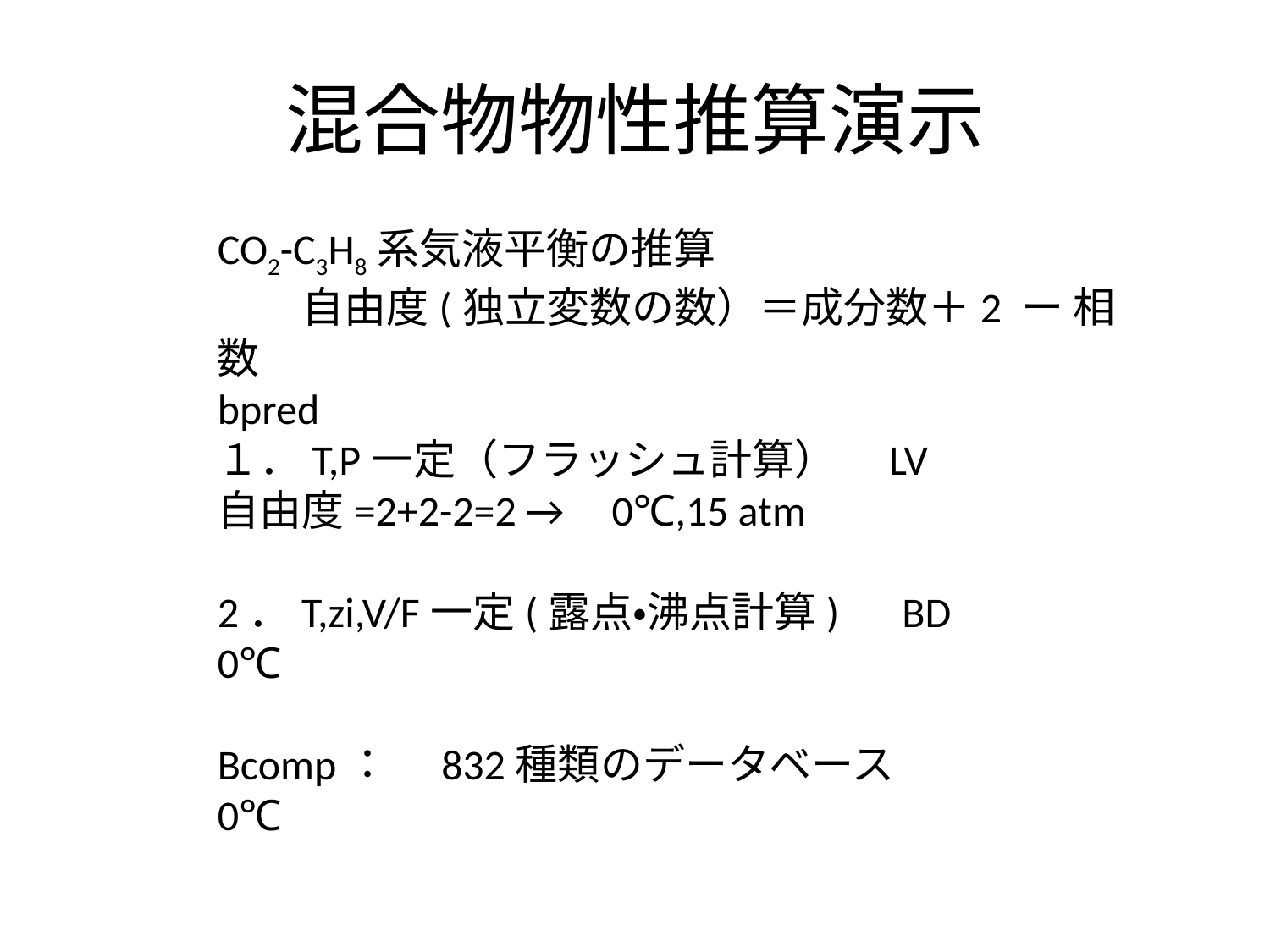

# 混合物物性推算演示
CO2-C3H8系気液平衡の推算
　　自由度(独立変数の数）＝成分数＋2 ー 相数
bpred
１．T,P一定（フラッシュ計算）　LV
自由度=2+2-2=2 →     0℃,15 atm

2．T,zi,V/F一定(露点・沸点計算)　BD
0℃

Bcomp：　832種類のデータベース
0℃